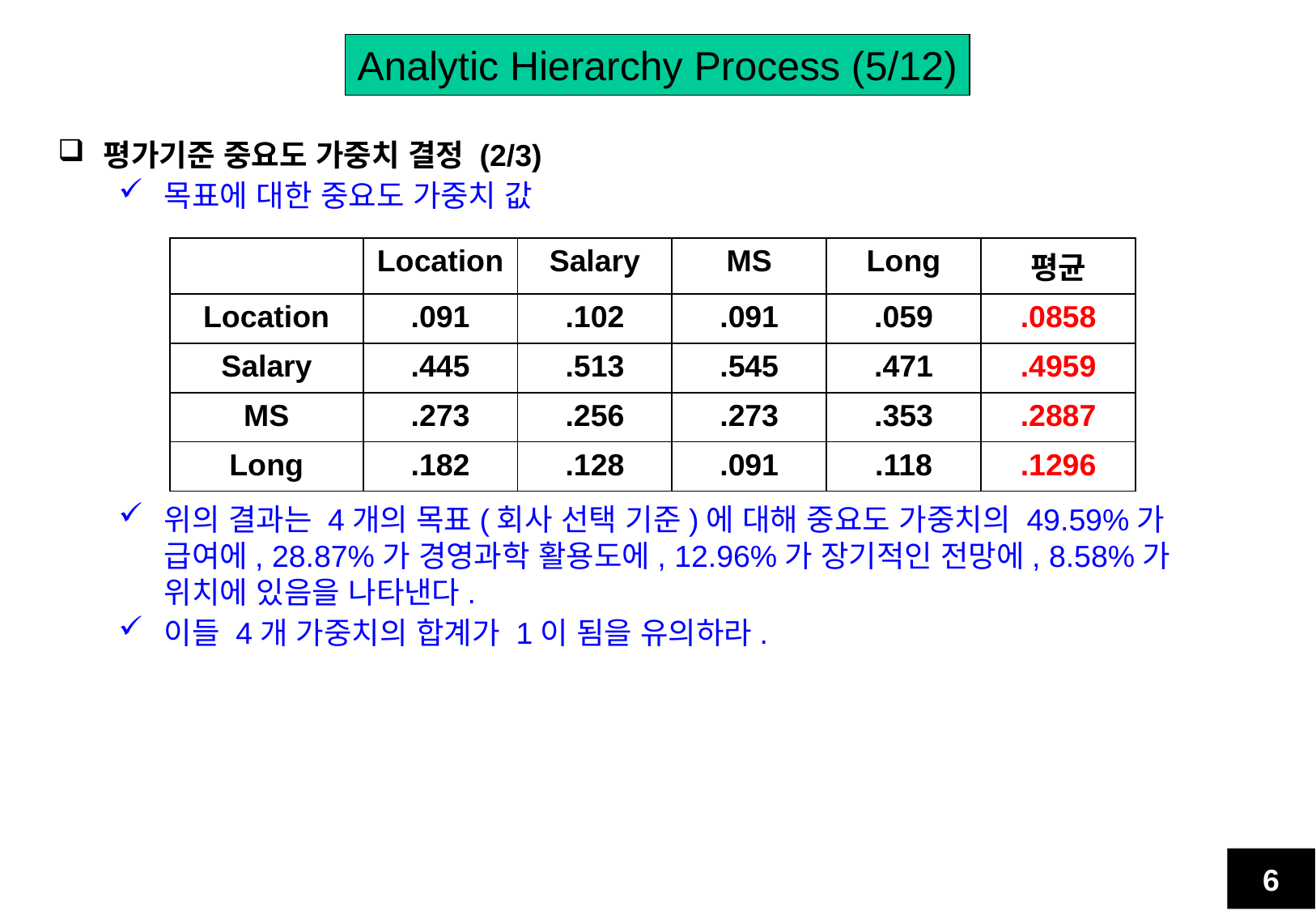

Analytic Hierarchy Process (5/12)
평가기준 중요도 가중치 결정 (2/3)
목표에 대한 중요도 가중치 값

위의 결과는 4개의 목표(회사 선택 기준)에 대해 중요도 가중치의 49.59%가 급여에, 28.87%가 경영과학 활용도에, 12.96%가 장기적인 전망에, 8.58%가 위치에 있음을 나타낸다.
이들 4개 가중치의 합계가 1이 됨을 유의하라.
|  | Location | Salary | MS | Long | 평균 |
| --- | --- | --- | --- | --- | --- |
| Location | .091 | .102 | .091 | .059 | .0858 |
| Salary | .445 | .513 | .545 | .471 | .4959 |
| MS | .273 | .256 | .273 | .353 | .2887 |
| Long | .182 | .128 | .091 | .118 | .1296 |
6